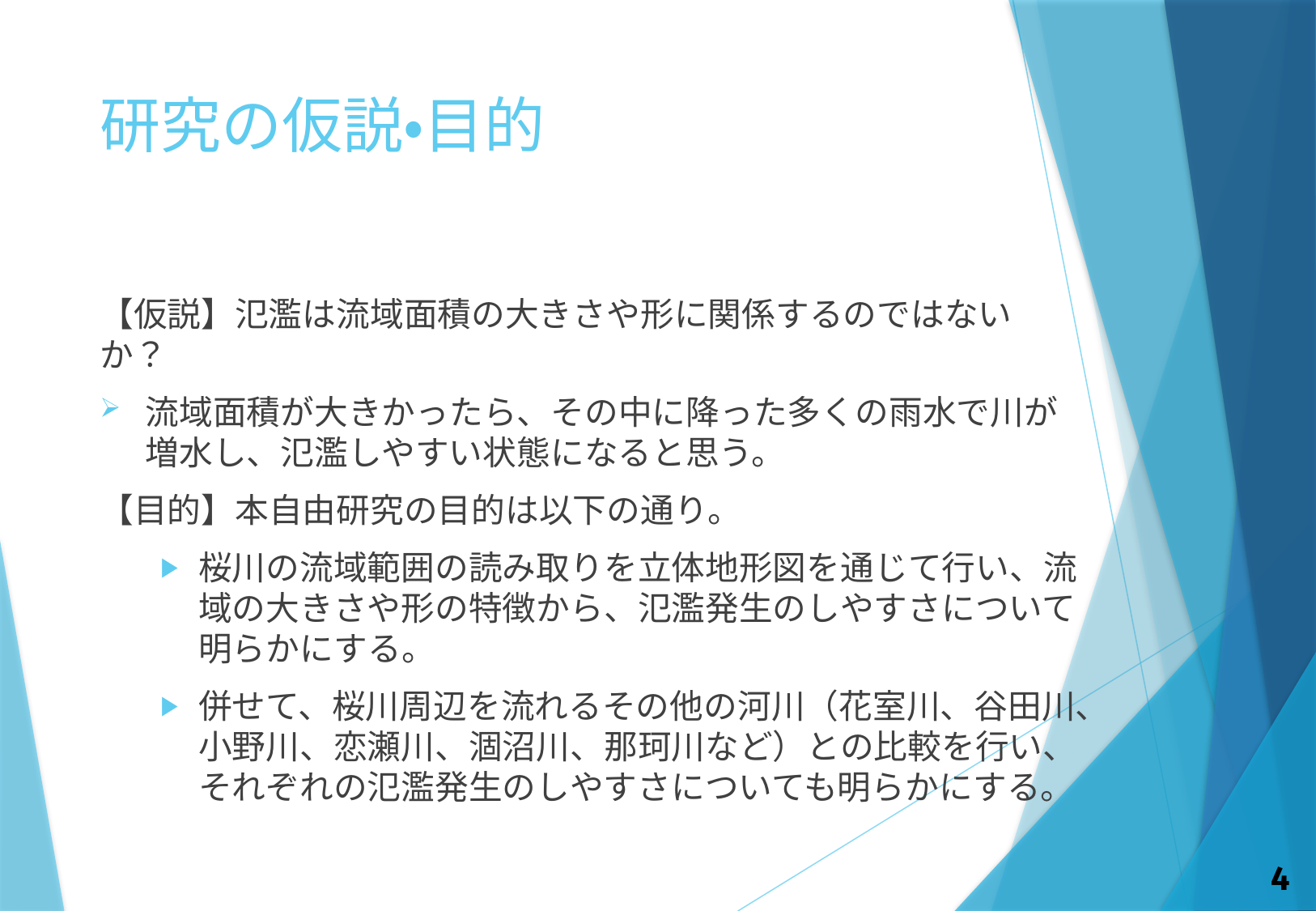

# 研究の仮説・目的
【仮説】氾濫は流域面積の大きさや形に関係するのではないか？
流域面積が大きかったら、その中に降った多くの雨水で川が増水し、氾濫しやすい状態になると思う。
【目的】本自由研究の目的は以下の通り。
桜川の流域範囲の読み取りを立体地形図を通じて行い、流域の大きさや形の特徴から、氾濫発生のしやすさについて明らかにする。
併せて、桜川周辺を流れるその他の河川（花室川、谷田川、小野川、恋瀬川、涸沼川、那珂川など）との比較を行い、それぞれの氾濫発生のしやすさについても明らかにする。

4